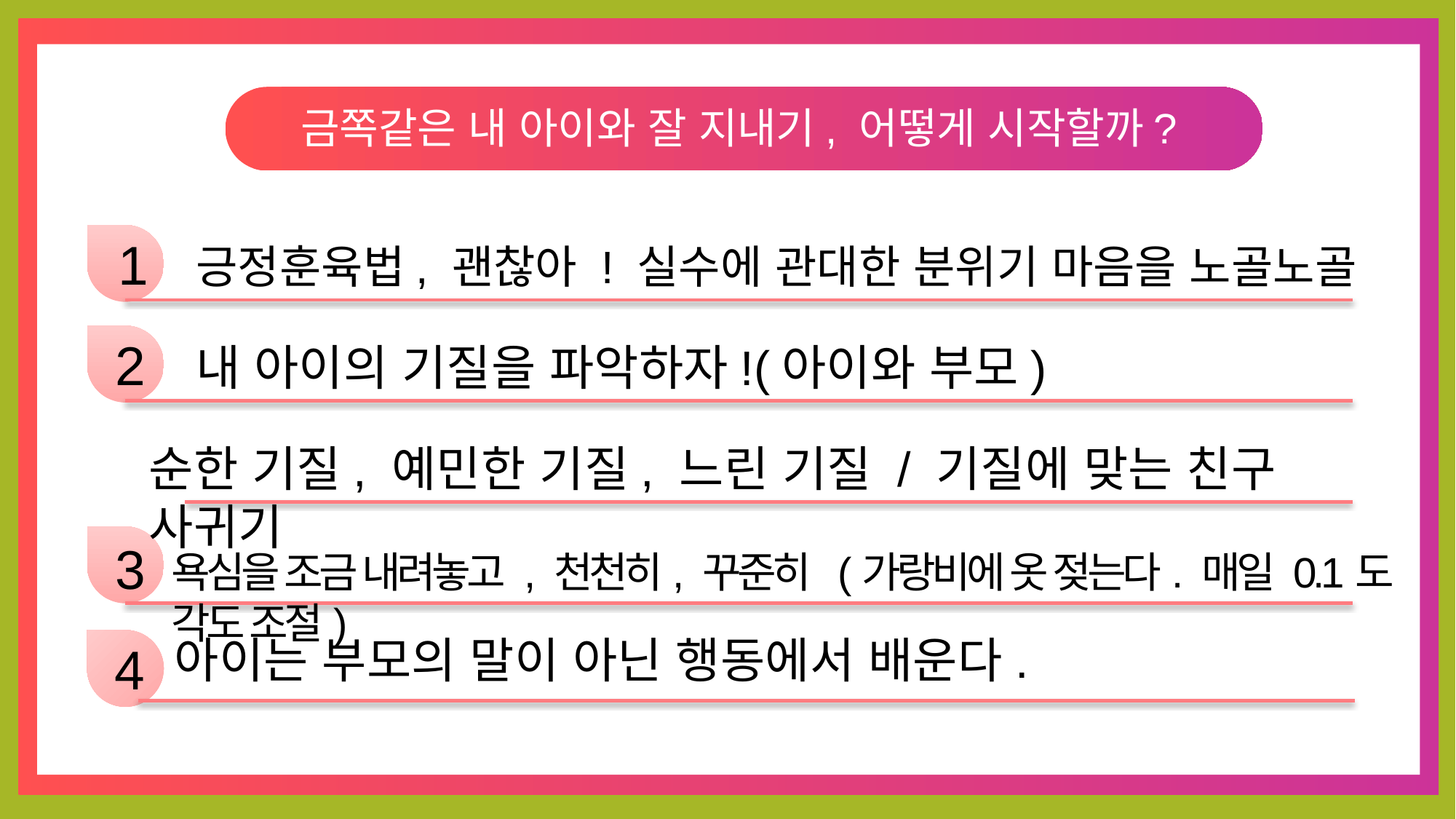

금쪽같은 내 아이와 잘 지내기, 어떻게 시작할까?

1
긍정훈육법, 괜찮아 ! 실수에 관대한 분위기 마음을 노골노골

2
내 아이의 기질을 파악하자!(아이와 부모)
순한 기질, 예민한 기질, 느린 기질 / 기질에 맞는 친구 사귀기

3
욕심을 조금 내려놓고 , 천천히, 꾸준히  (가랑비에 옷 젖는다. 매일 0.1도 각도 조절)
아이는 부모의 말이 아닌 행동에서 배운다.

4